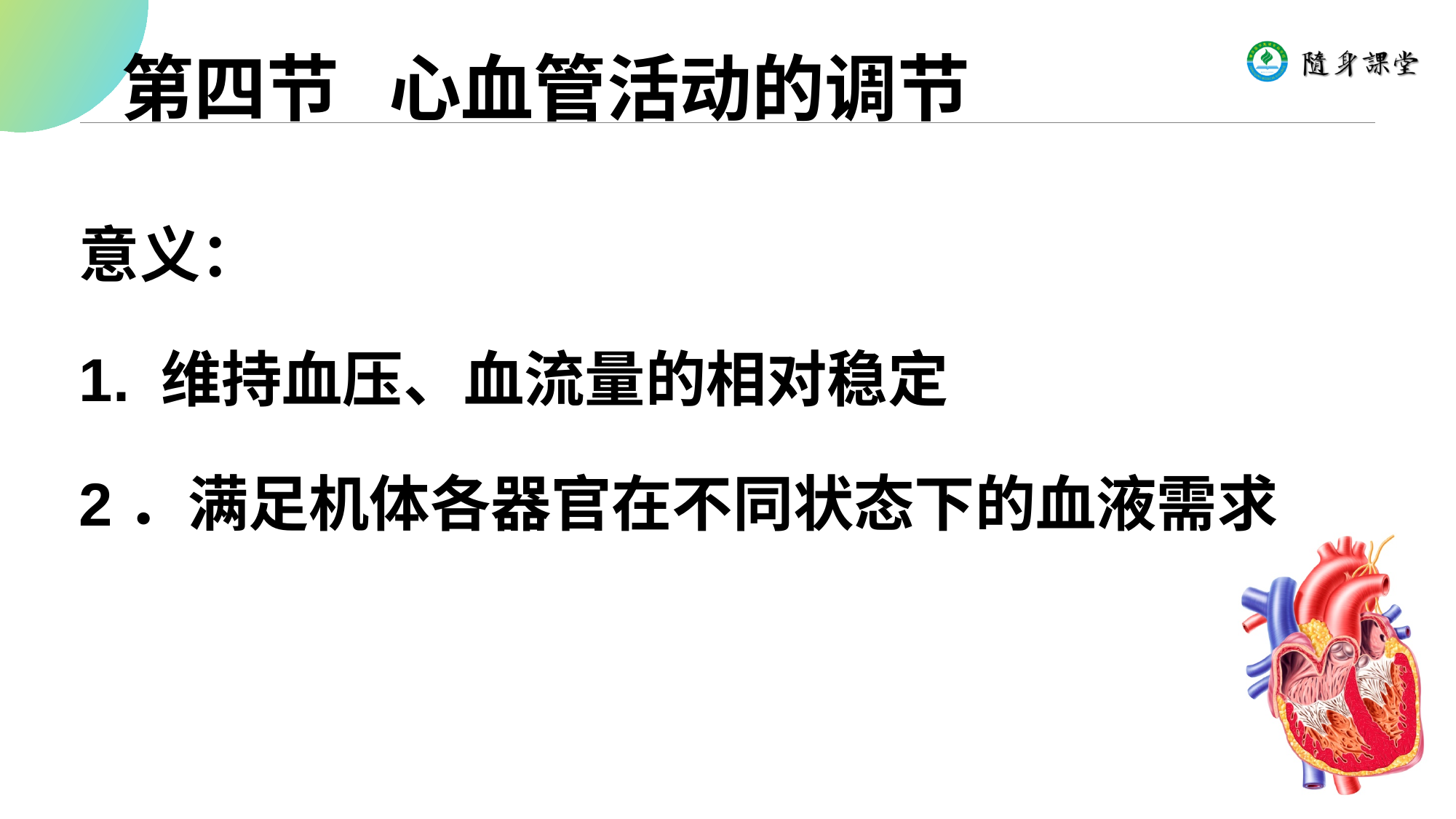

# 第四节   心血管活动的调节
意义：
1. 维持血压、血流量的相对稳定
2．满足机体各器官在不同状态下的血液需求